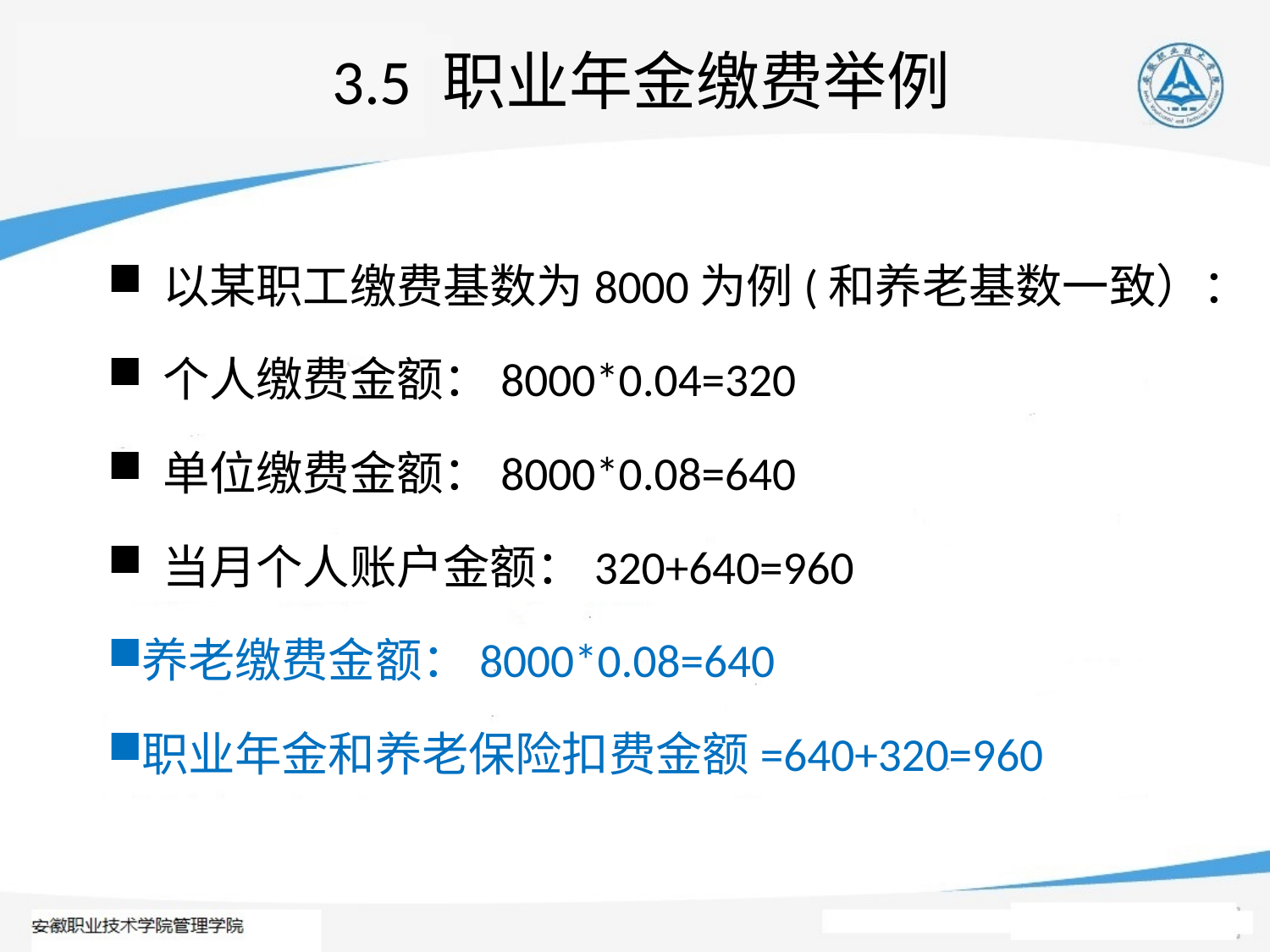

# 3.5 职业年金缴费举例
 以某职工缴费基数为8000为例(和养老基数一致）：
 个人缴费金额：8000*0.04=320
 单位缴费金额：8000*0.08=640
 当月个人账户金额：320+640=960
养老缴费金额：8000*0.08=640
职业年金和养老保险扣费金额=640+320=960